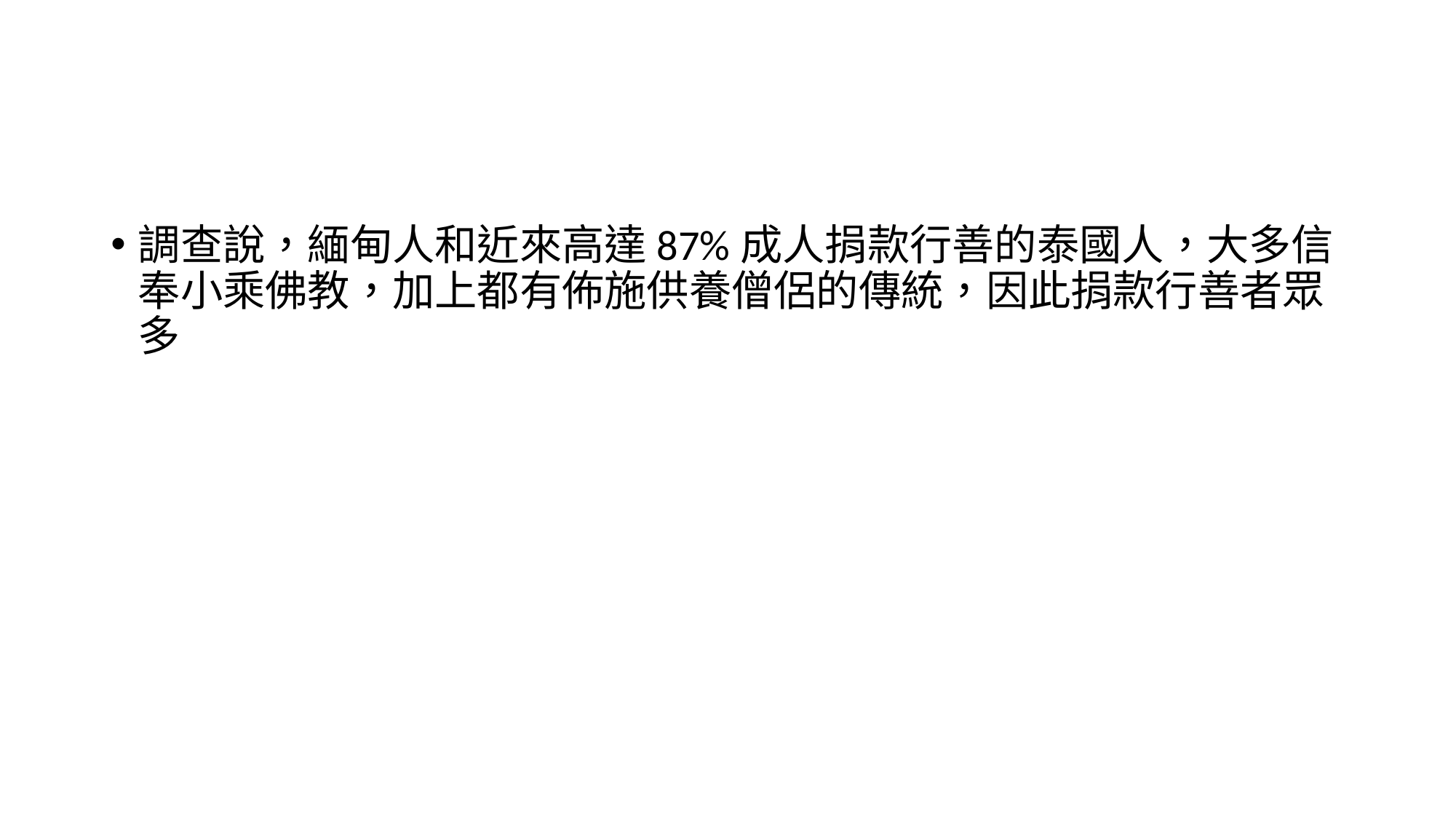

#
調查說，緬甸人和近來高達87%成人捐款行善的泰國人，大多信奉小乘佛教，加上都有佈施供養僧侶的傳統，因此捐款行善者眾多